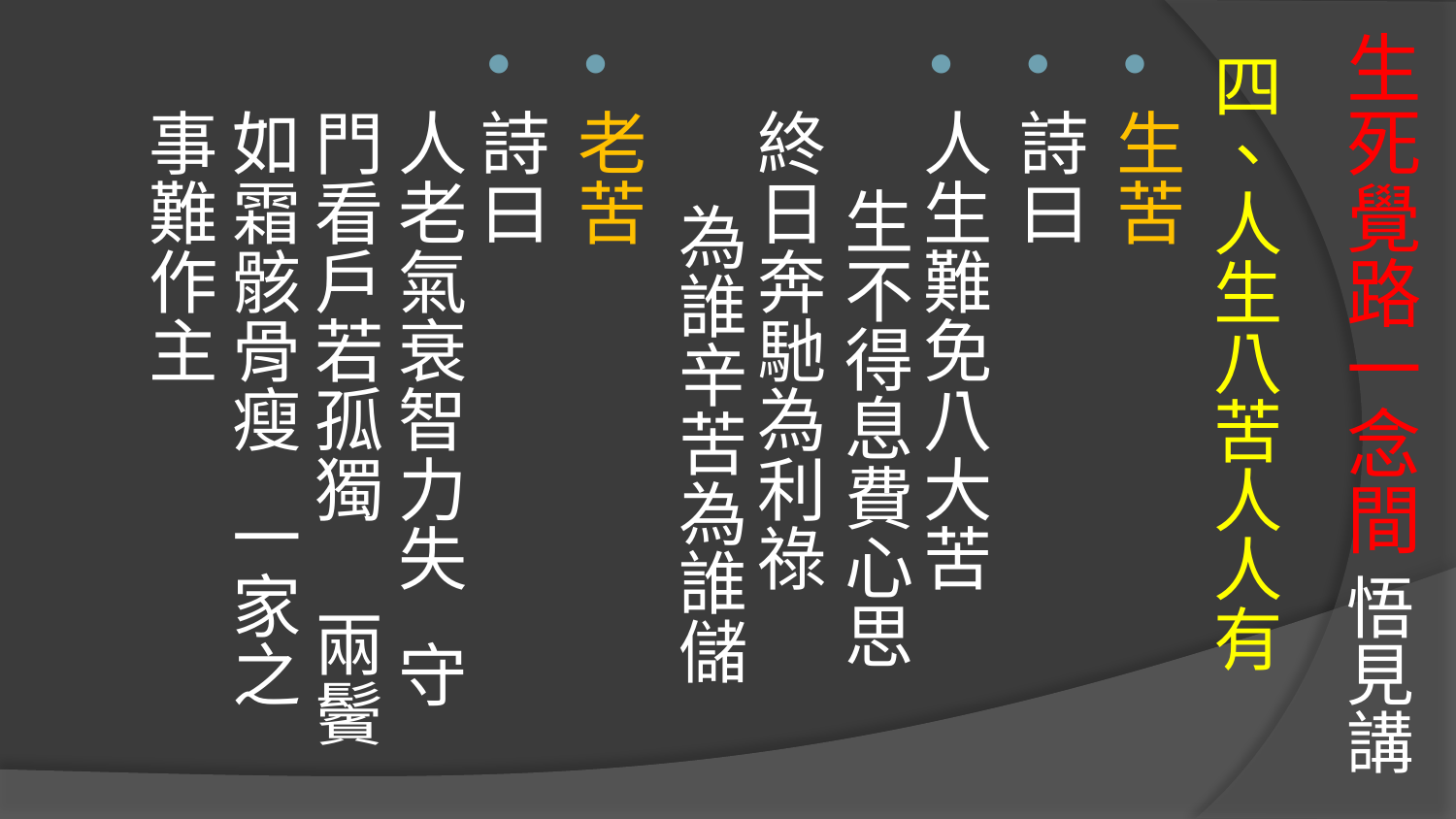

# 生死覺路一念間 悟見講
四、人生八苦人人有
生苦
詩曰
人生難免八大苦                 生不得息費心思　 終日奔馳為利祿                  為誰辛苦為誰儲
老苦
詩曰                               人老氣衰智力失   守門看戶若孤獨　 兩鬢如霜骸骨瘦   一家之事難作主